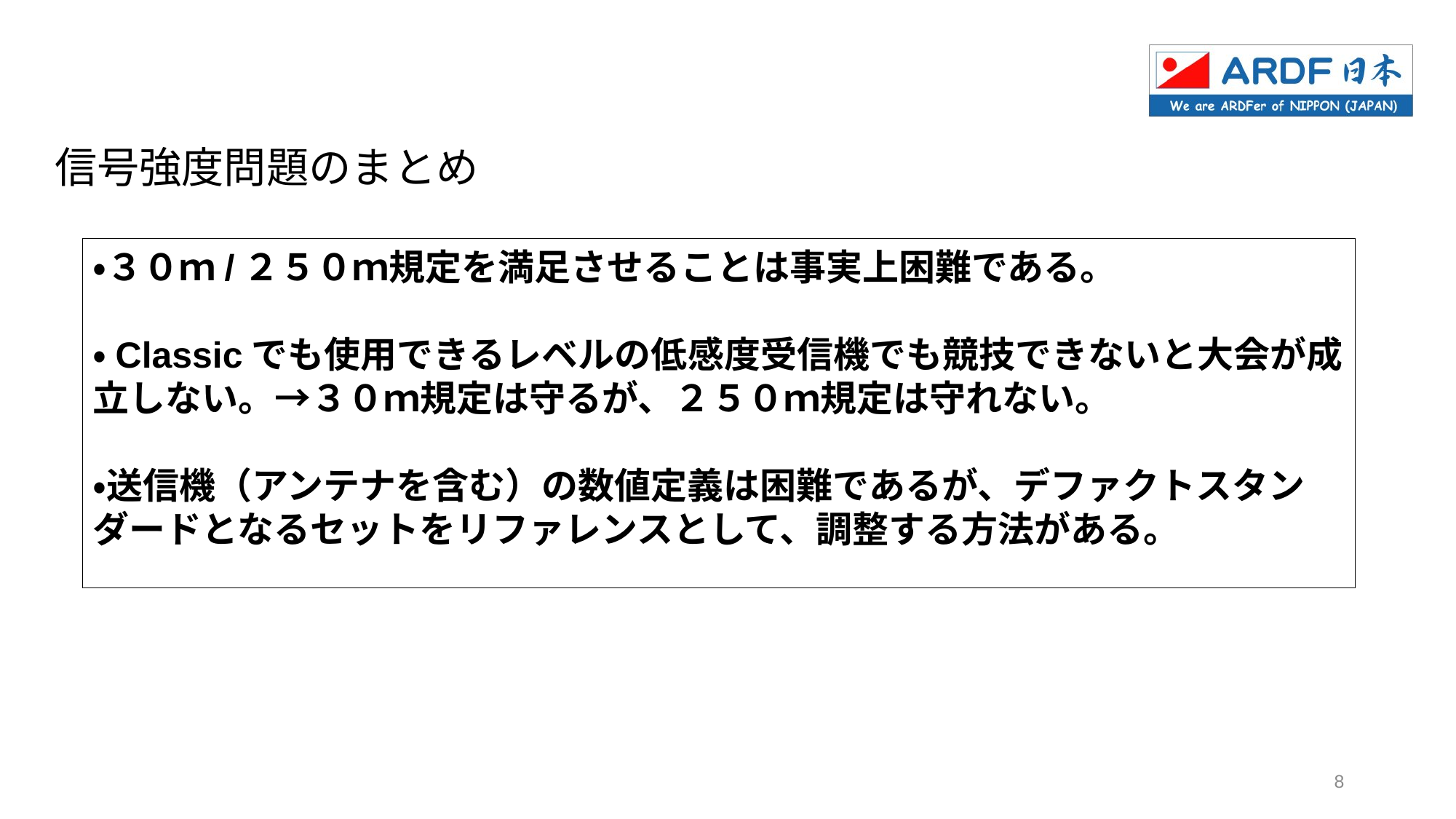

信号強度問題のまとめ
・３０ｍ/２５０ｍ規定を満足させることは事実上困難である。

・Classicでも使用できるレベルの低感度受信機でも競技できないと大会が成立しない。→３０ｍ規定は守るが、２５０ｍ規定は守れない。

・送信機（アンテナを含む）の数値定義は困難であるが、デファクトスタンダードとなるセットをリファレンスとして、調整する方法がある。

8